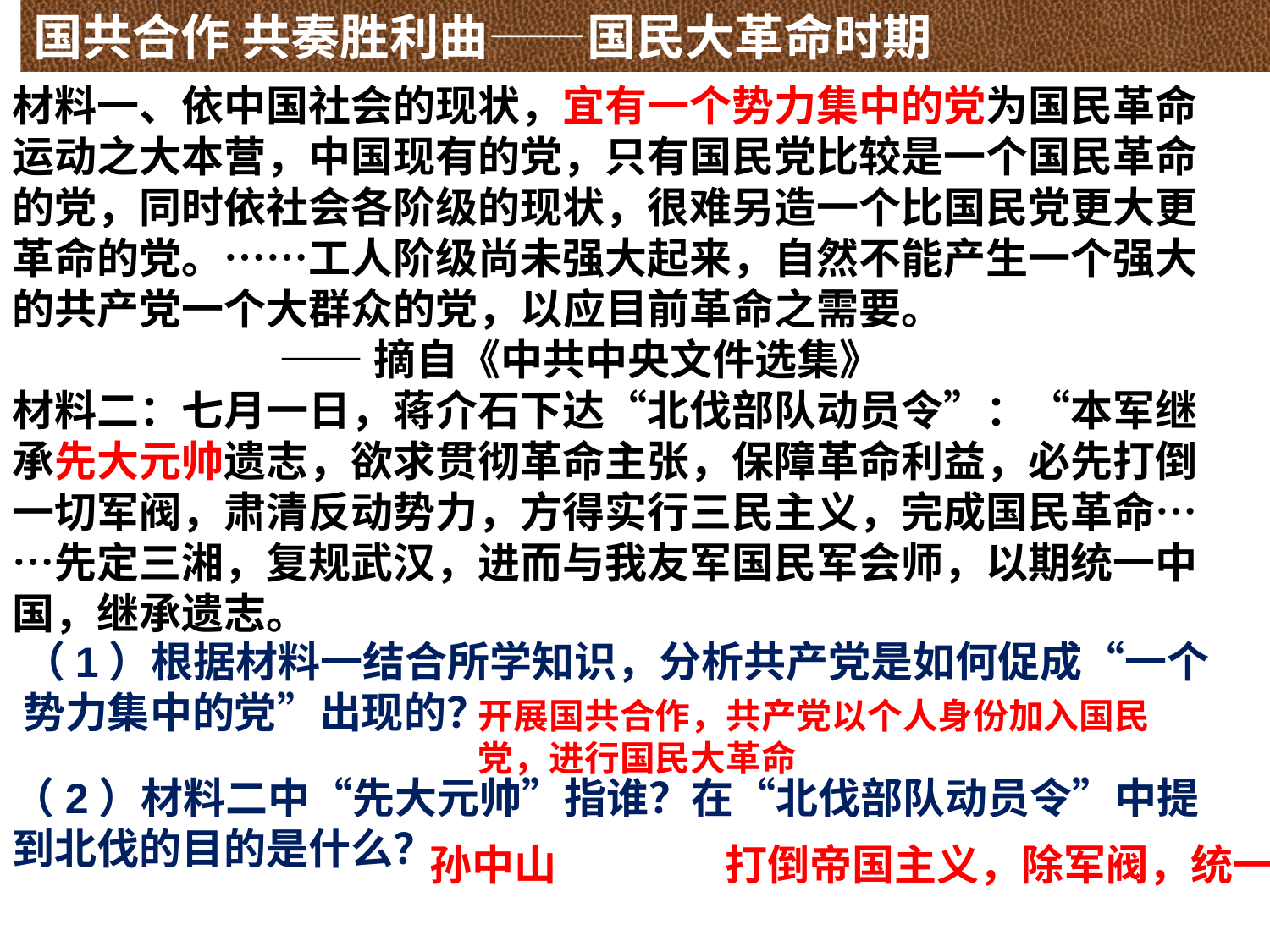

国共合作 共奏胜利曲——国民大革命时期
材料一、依中国社会的现状，宜有一个势力集中的党为国民革命运动之大本营，中国现有的党，只有国民党比较是一个国民革命的党，同时依社会各阶级的现状，很难另造一个比国民党更大更革命的党。……工人阶级尚未强大起来，自然不能产生一个强大的共产党一个大群众的党，以应目前革命之需要。
                            ——摘自《中共中央文件选集》
材料二：七月一日，蒋介石下达“北伐部队动员令”：“本军继承先大元帅遗志，欲求贯彻革命主张，保障革命利益，必先打倒一切军阀，肃清反动势力，方得实行三民主义，完成国民革命……先定三湘，复规武汉，进而与我友军国民军会师，以期统一中国，继承遗志。

（1）根据材料一结合所学知识，分析共产党是如何促成“一个势力集中的党”出现的？
开展国共合作，共产党以个人身份加入国民党，进行国民大革命
（2）材料二中“先大元帅”指谁？在“北伐部队动员令”中提到北伐的目的是什么？

孙中山
打倒帝国主义，除军阀，统一中国。